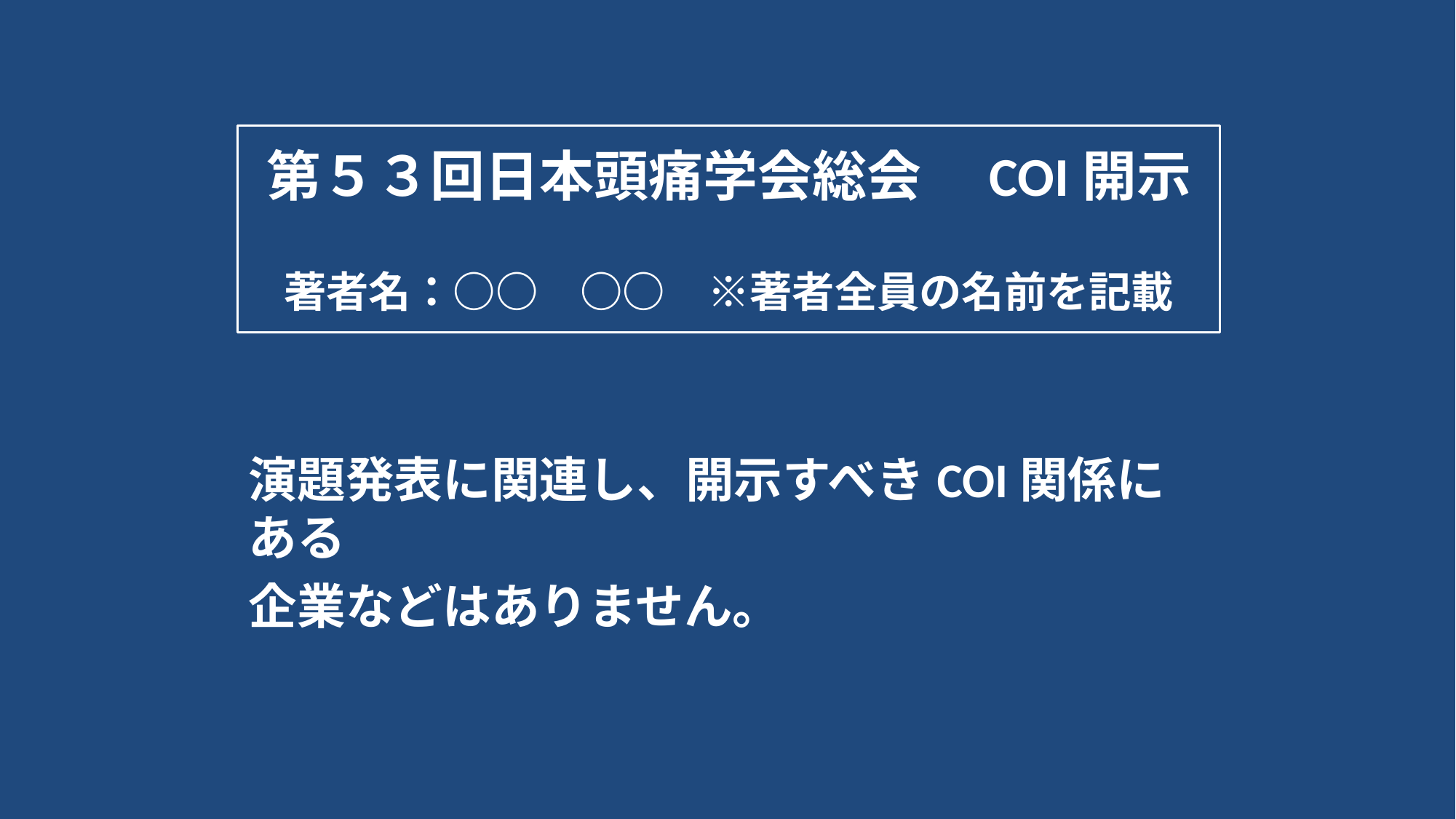

# 第５３回日本頭痛学会総会　COI開示 著者名：○○　○○　※著者全員の名前を記載
演題発表に関連し、開示すべきCOI関係にある
企業などはありません。